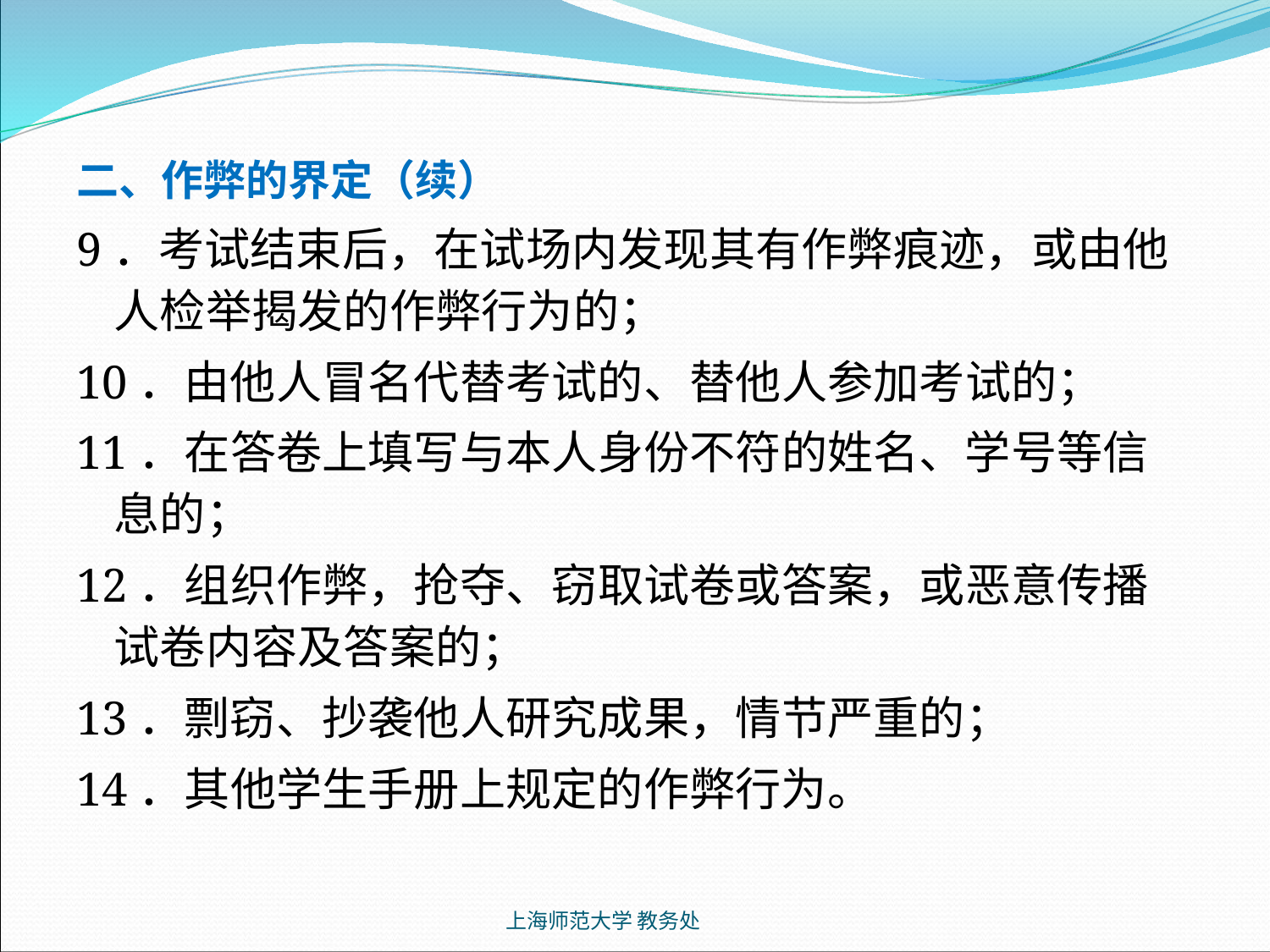

二、作弊的界定（续）
9．考试结束后，在试场内发现其有作弊痕迹，或由他人检举揭发的作弊行为的；
10．由他人冒名代替考试的、替他人参加考试的；
11．在答卷上填写与本人身份不符的姓名、学号等信息的；
12．组织作弊，抢夺、窃取试卷或答案，或恶意传播试卷内容及答案的；
13．剽窃、抄袭他人研究成果，情节严重的；
14．其他学生手册上规定的作弊行为。

上海师范大学 教务处
24